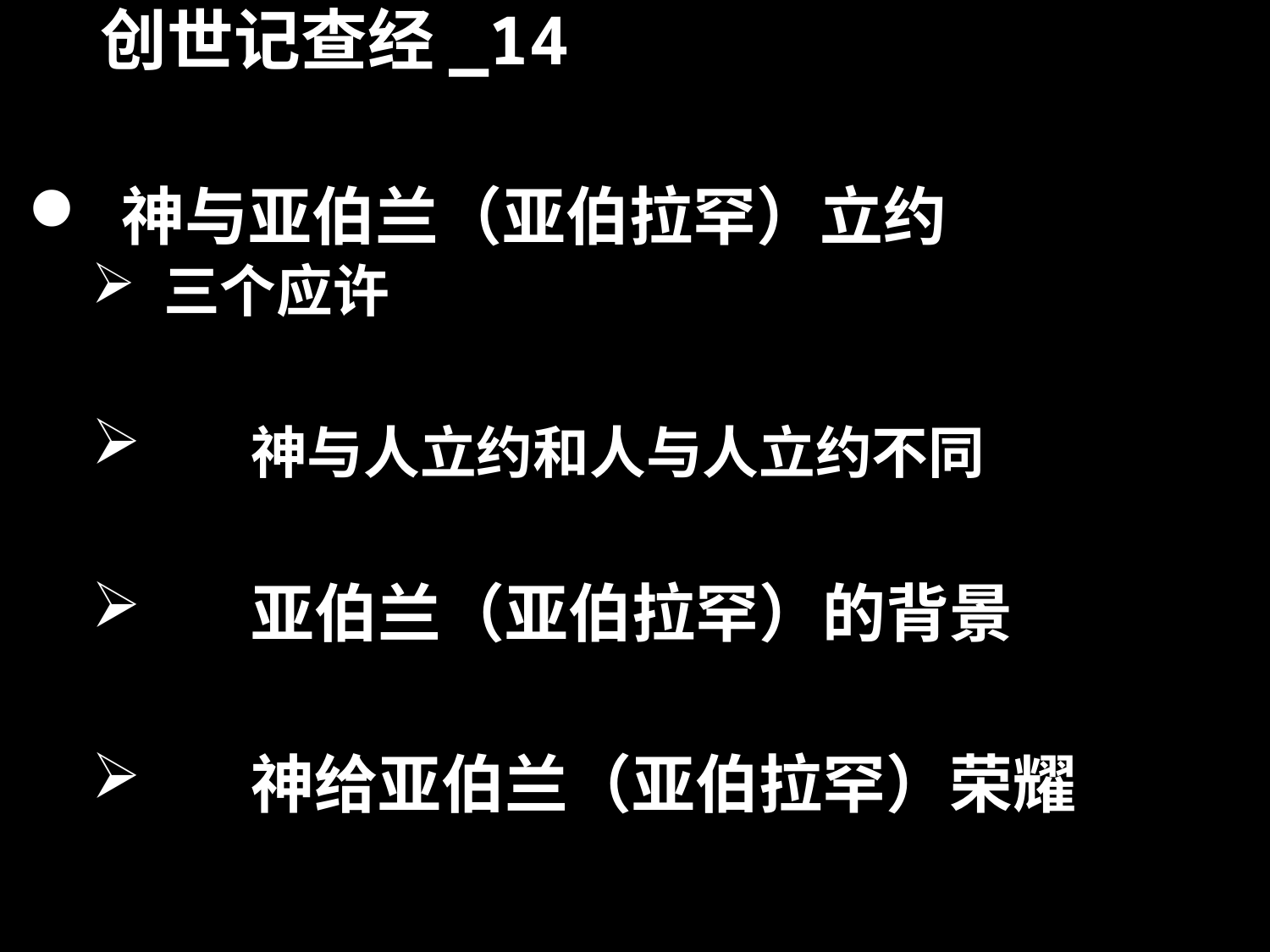

# 创世记查经_14

 神与亚伯兰（亚伯拉罕）立约
 三个应许

	神与人立约和人与人立约不同

	亚伯兰（亚伯拉罕）的背景

	神给亚伯兰（亚伯拉罕）荣耀